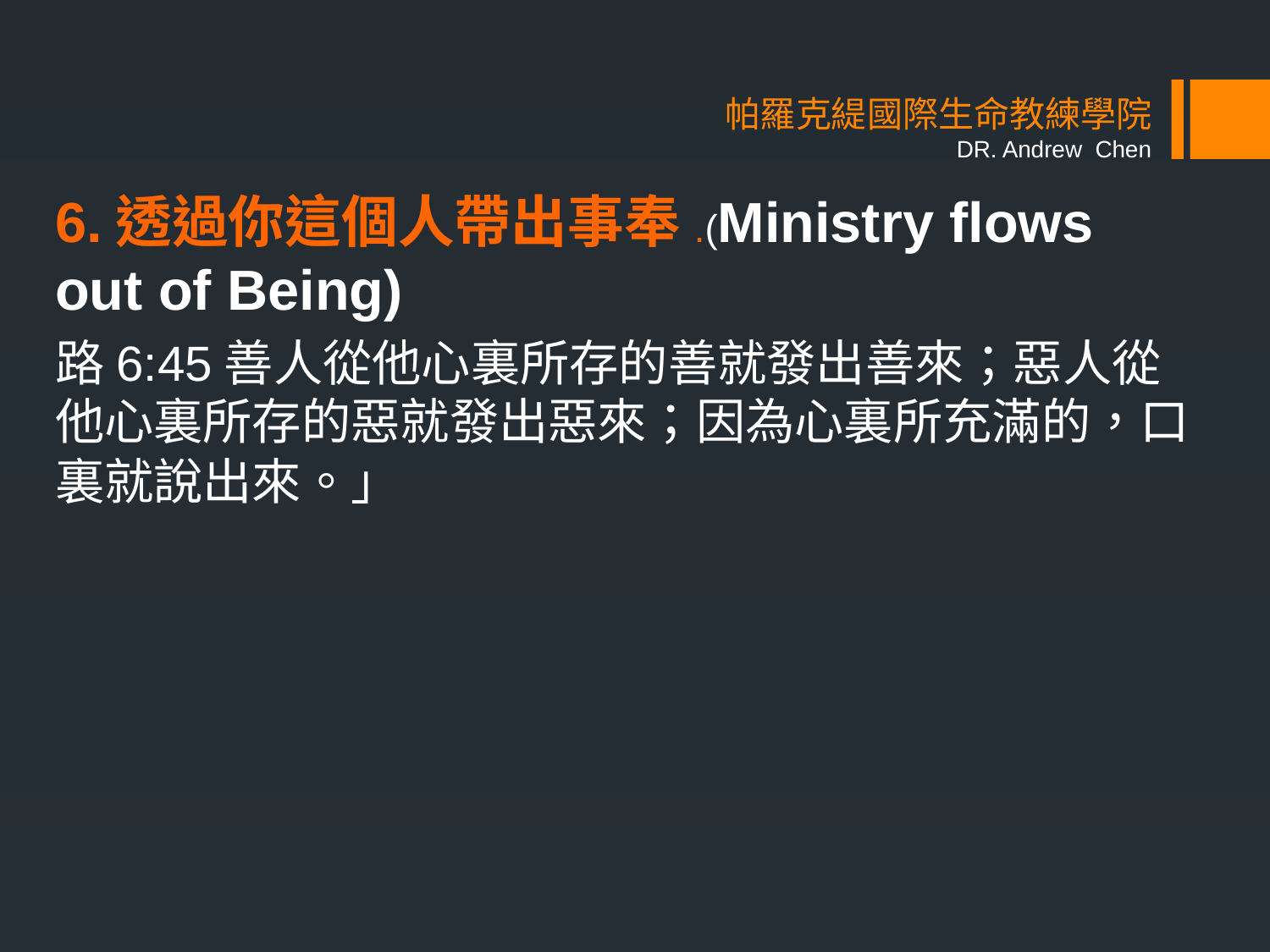

# 帕羅克緹國際生命教練學院 DR. Andrew  Chen
6.透過你這個人帶出事奉.(Ministry flows out of Being)
路6:45善人從他心裏所存的善就發出善來；惡人從他心裏所存的惡就發出惡來；因為心裏所充滿的，口裏就說出來。」